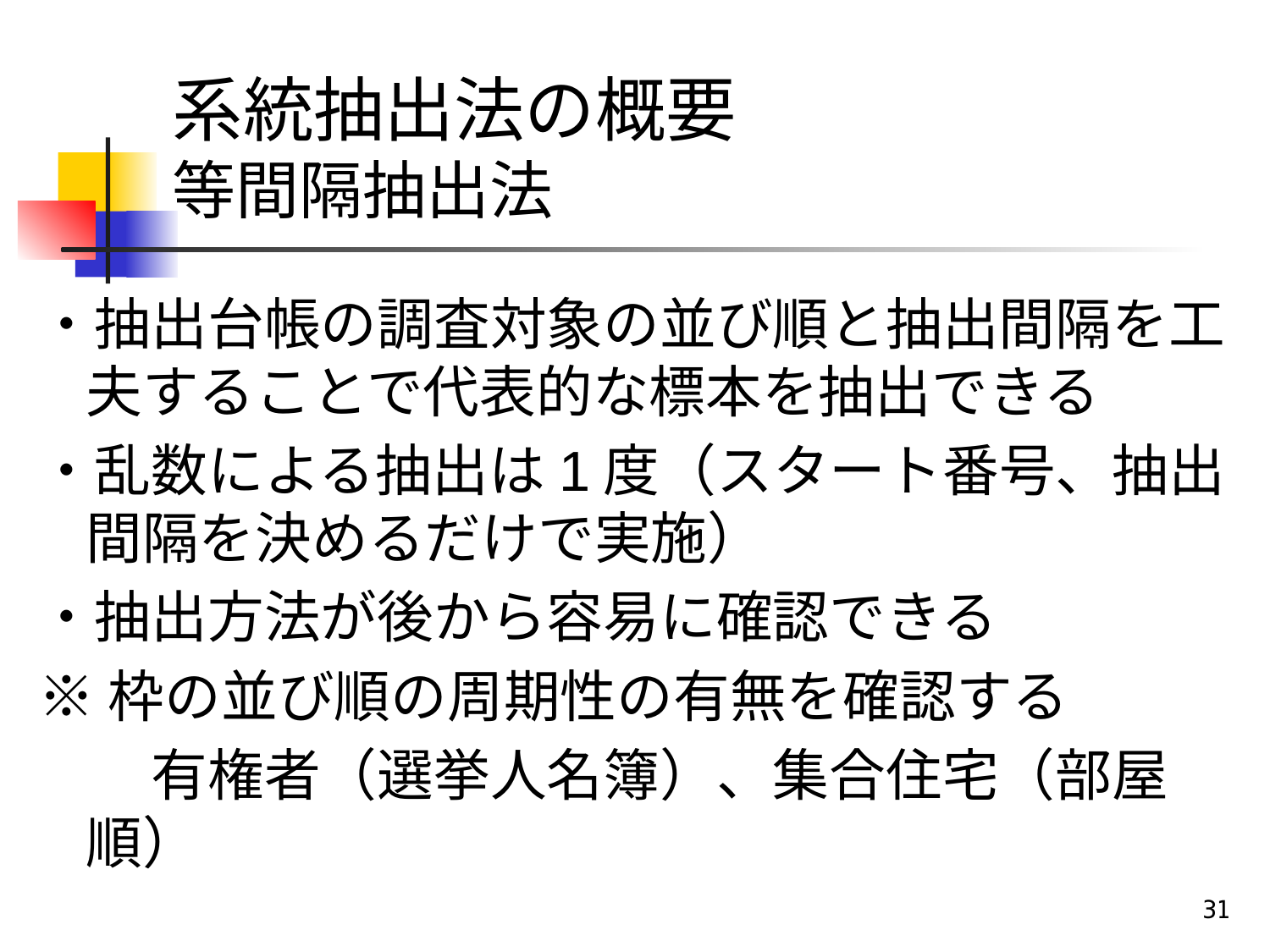

# 系統抽出法の概要 等間隔抽出法
・抽出台帳の調査対象の並び順と抽出間隔を工夫することで代表的な標本を抽出できる
・乱数による抽出は1度（スタート番号、抽出間隔を決めるだけで実施）
・抽出方法が後から容易に確認できる
※枠の並び順の周期性の有無を確認する
　　有権者（選挙人名簿）、集合住宅（部屋順）
31